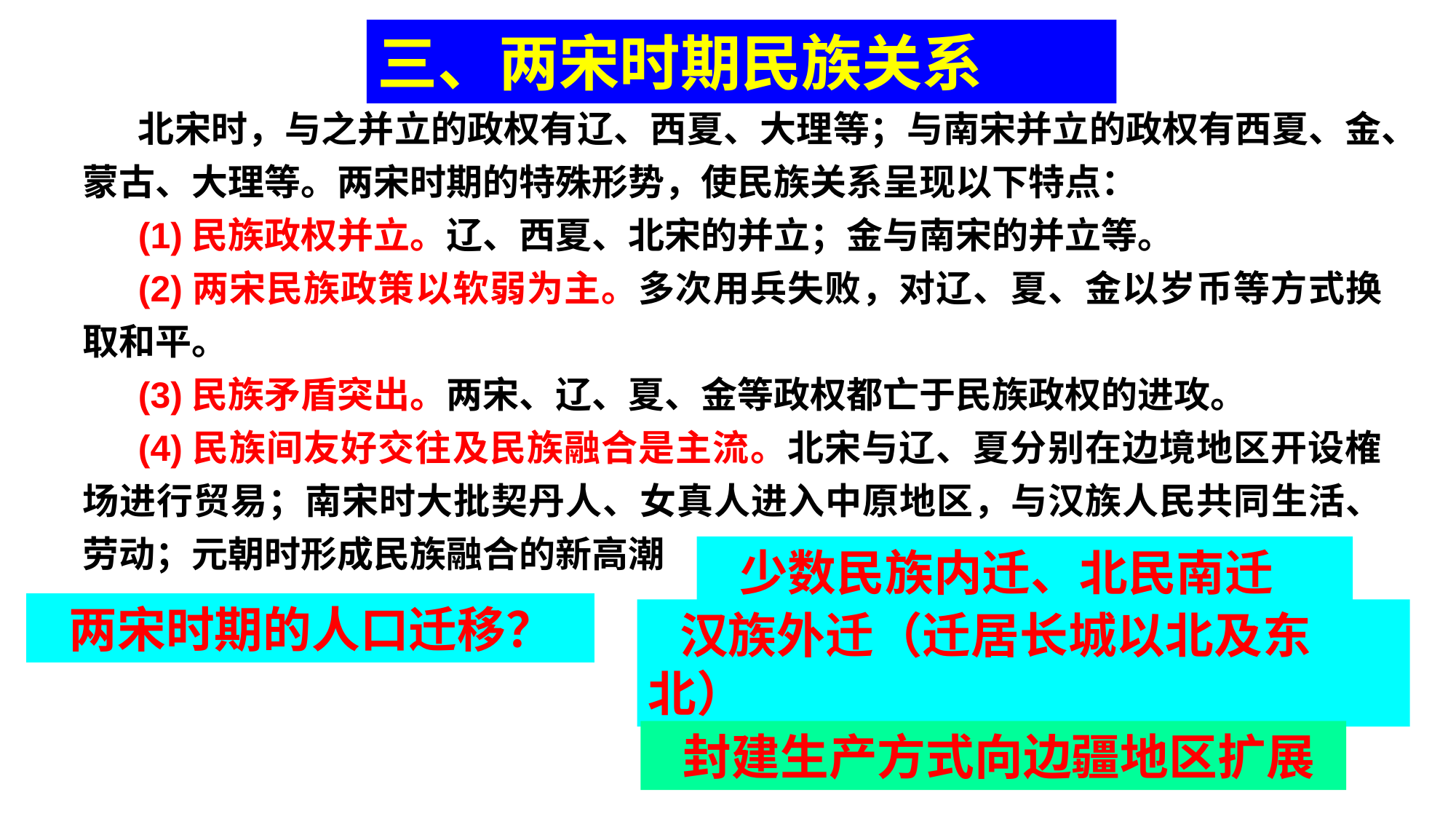

三、两宋时期民族关系
北宋时，与之并立的政权有辽、西夏、大理等；与南宋并立的政权有西夏、金、蒙古、大理等。两宋时期的特殊形势，使民族关系呈现以下特点：
(1)民族政权并立。辽、西夏、北宋的并立；金与南宋的并立等。
(2)两宋民族政策以软弱为主。多次用兵失败，对辽、夏、金以岁币等方式换取和平。
(3)民族矛盾突出。两宋、辽、夏、金等政权都亡于民族政权的进攻。
(4)民族间友好交往及民族融合是主流。北宋与辽、夏分别在边境地区开设榷场进行贸易；南宋时大批契丹人、女真人进入中原地区，与汉族人民共同生活、劳动；元朝时形成民族融合的新高潮
少数民族内迁、北民南迁
两宋时期的人口迁移？
汉族外迁（迁居长城以北及东北）
封建生产方式向边疆地区扩展